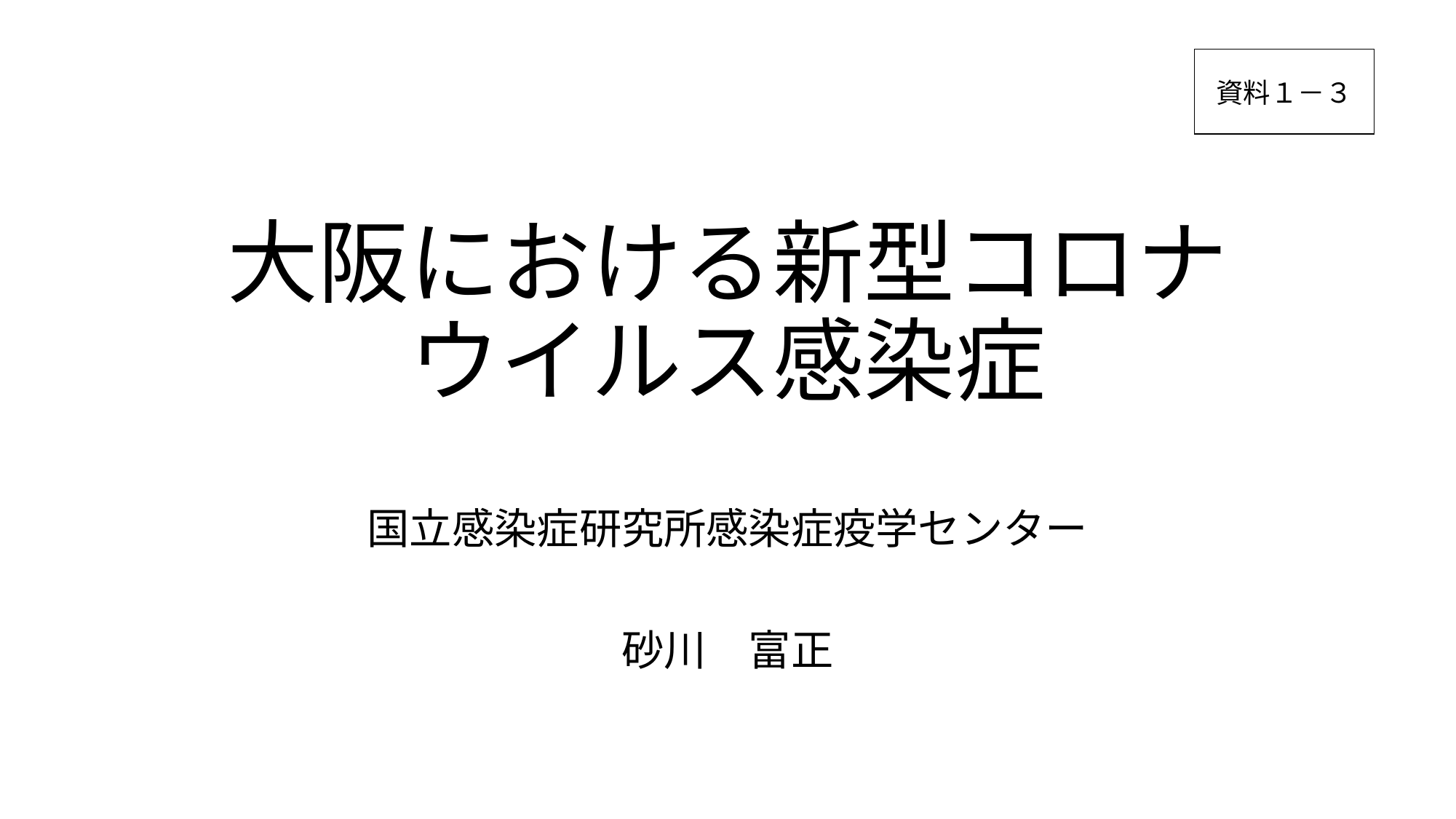

資料１－３
# 大阪における新型コロナウイルス感染症
国立感染症研究所感染症疫学センター

砂川　富正